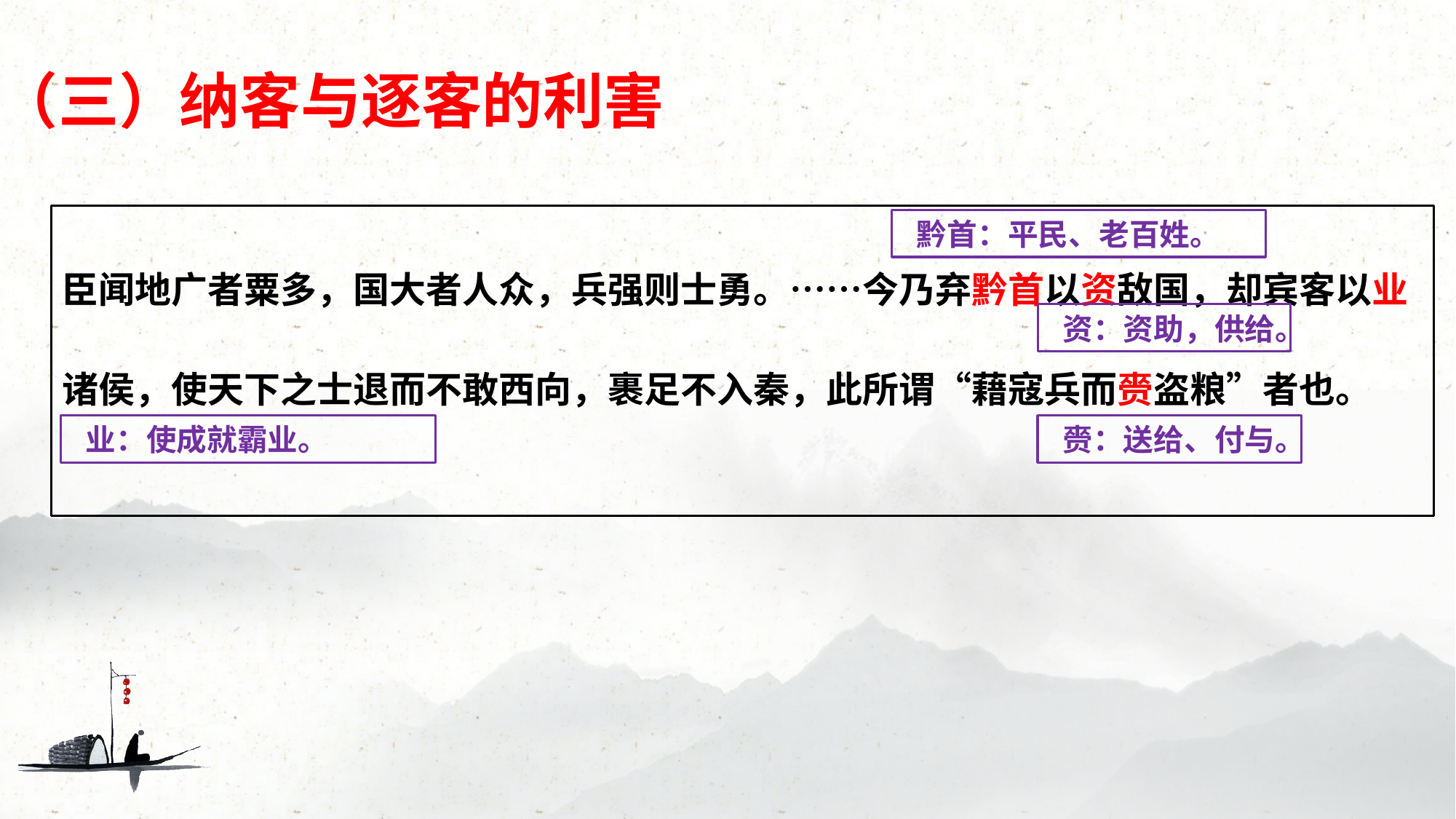

（三）纳客与逐客的利害
臣闻地广者粟多，国大者人众，兵强则士勇。……今乃弃黔首以资敌国，却宾客以业诸侯，使天下之士退而不敢西向，裹足不入秦，此所谓“藉寇兵而赍盗粮”者也。

 黔首：平民、老百姓。
 资：资助，供给。

 业：使成就霸业。
 赍：送给、付与。